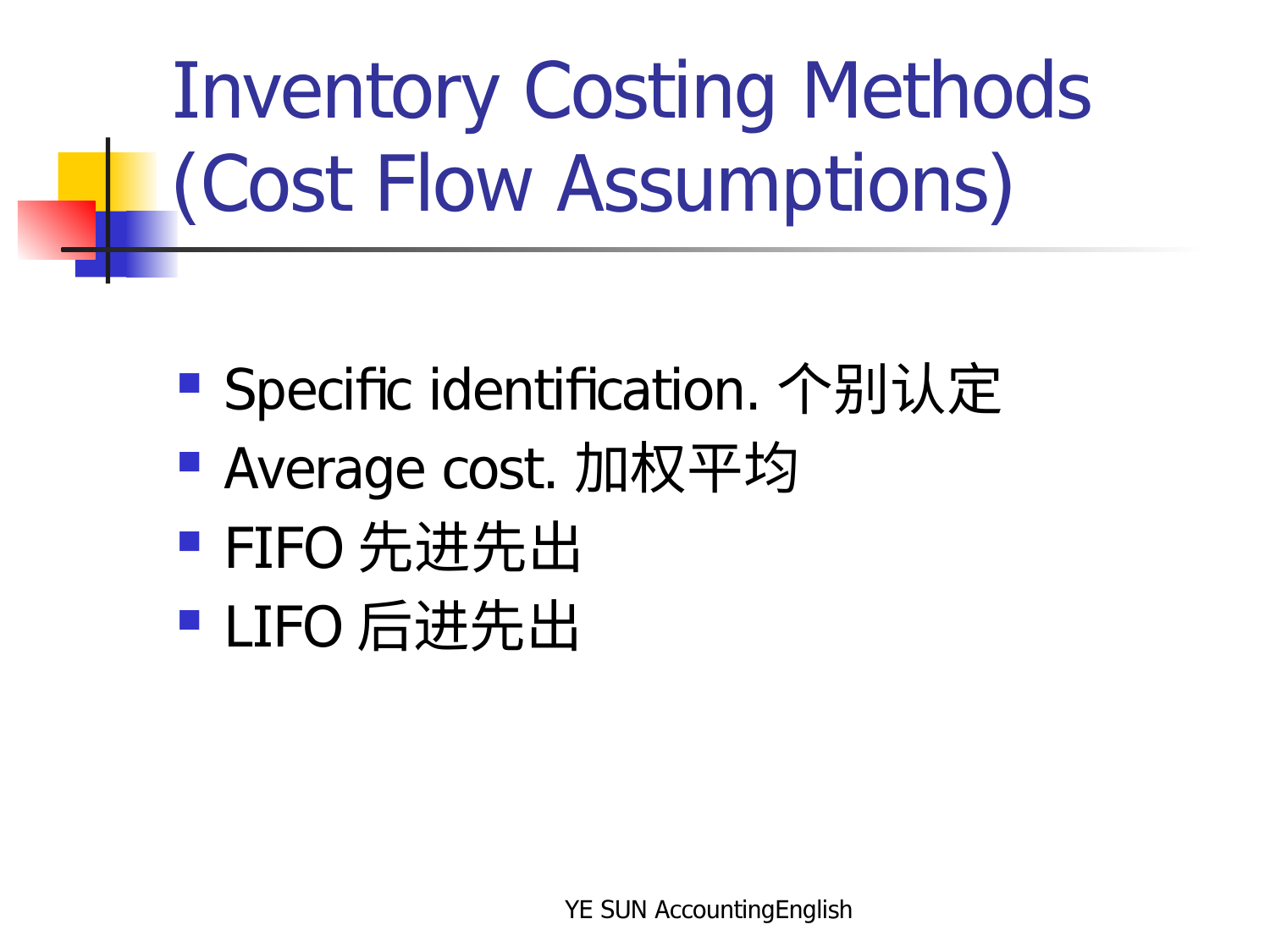

# Inventory Costing Methods (Cost Flow Assumptions)
Specific identification.个别认定
Average cost.加权平均
FIFO先进先出
LIFO后进先出
YE SUN AccountingEnglish
34